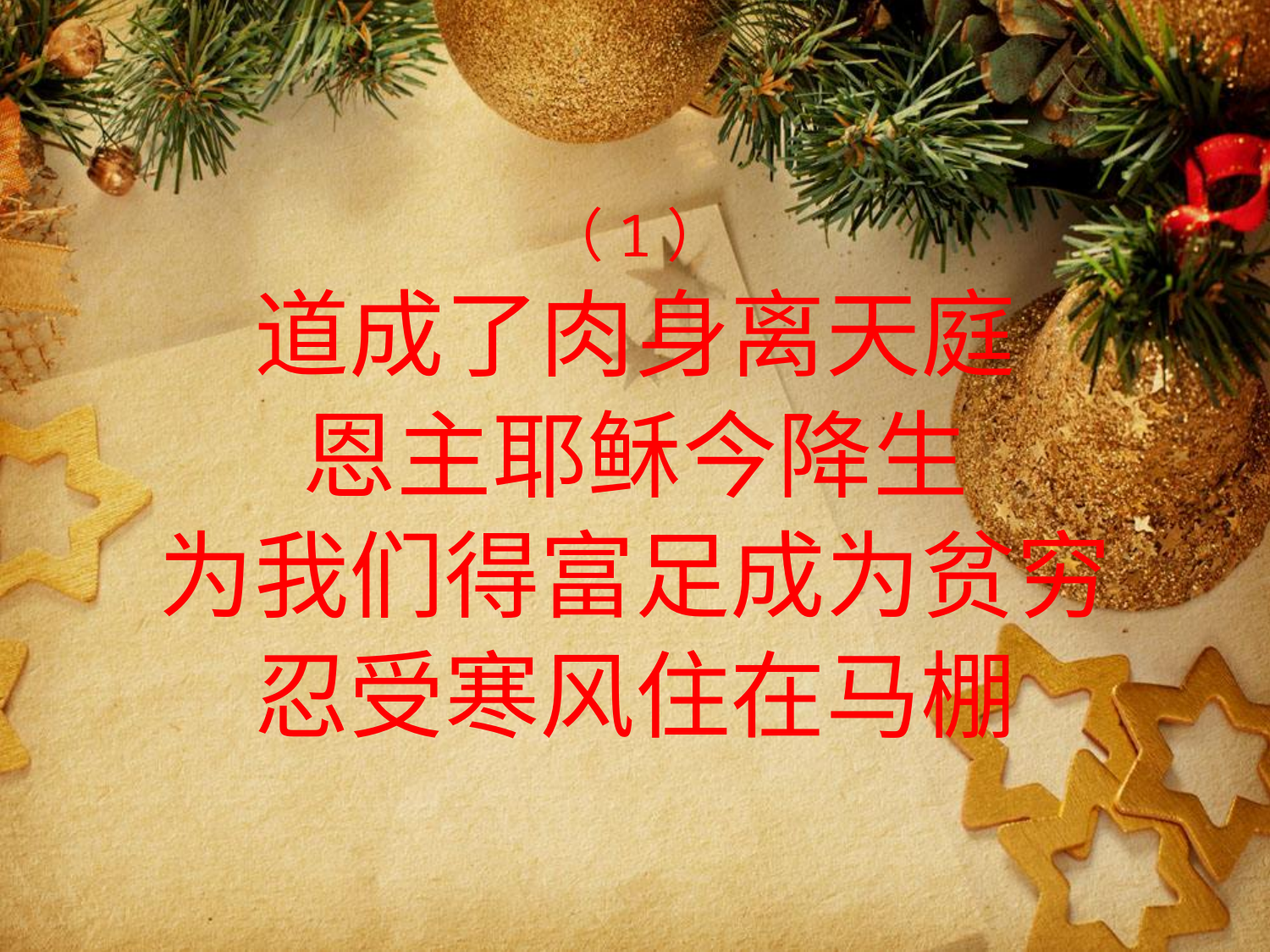

（1）
道成了肉身离天庭
恩主耶稣今降生
为我们得富足成为贫穷
忍受寒风住在马棚